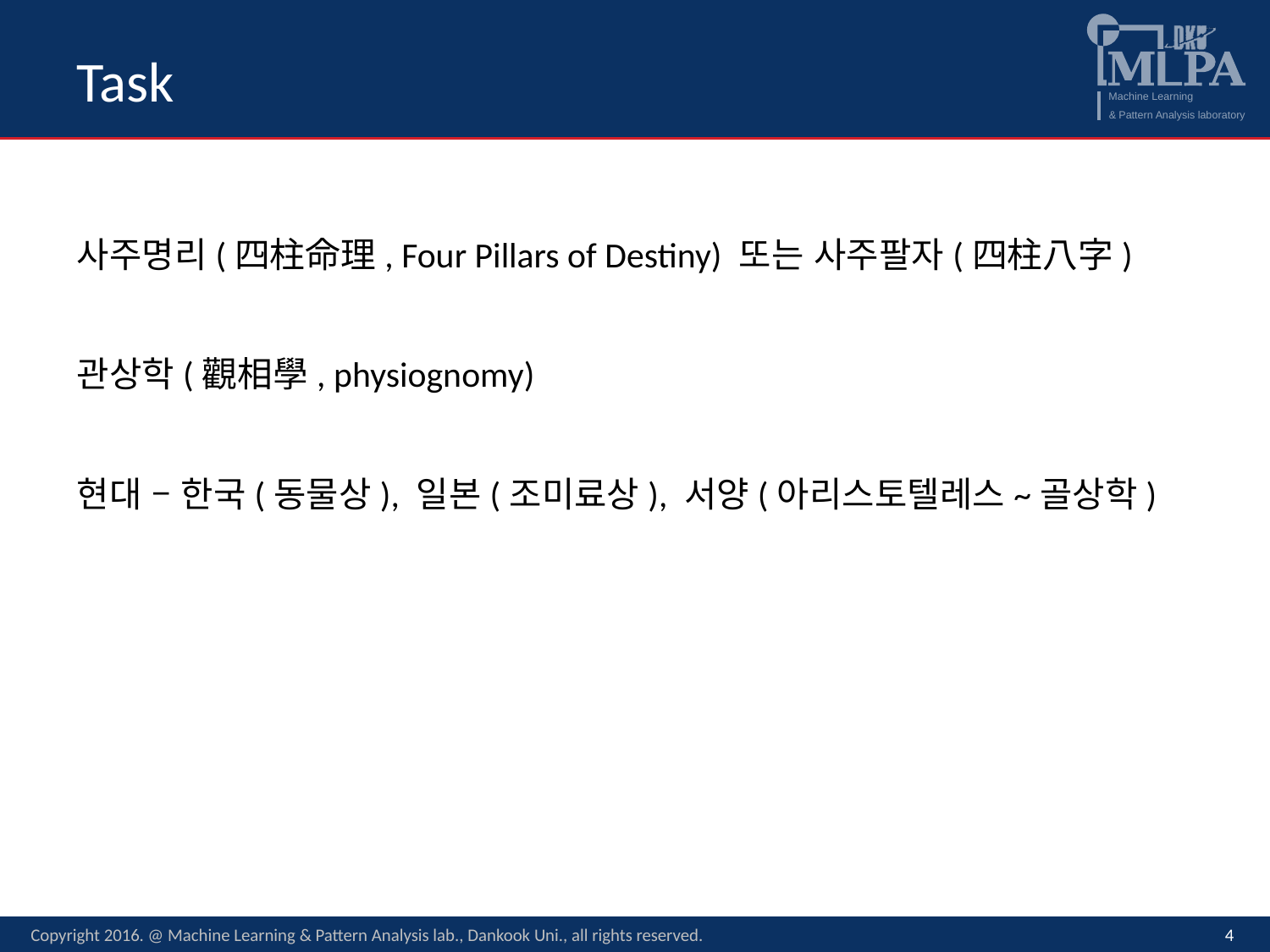

# Task

사주명리(四柱命理, Four Pillars of Destiny) 또는 사주팔자(四柱八字)

관상학(觀相學, physiognomy)

현대 – 한국(동물상), 일본(조미료상), 서양(아리스토텔레스~골상학)

Copyright 2016. @ Machine Learning & Pattern Analysis lab., Dankook Uni., all rights reserved.
4